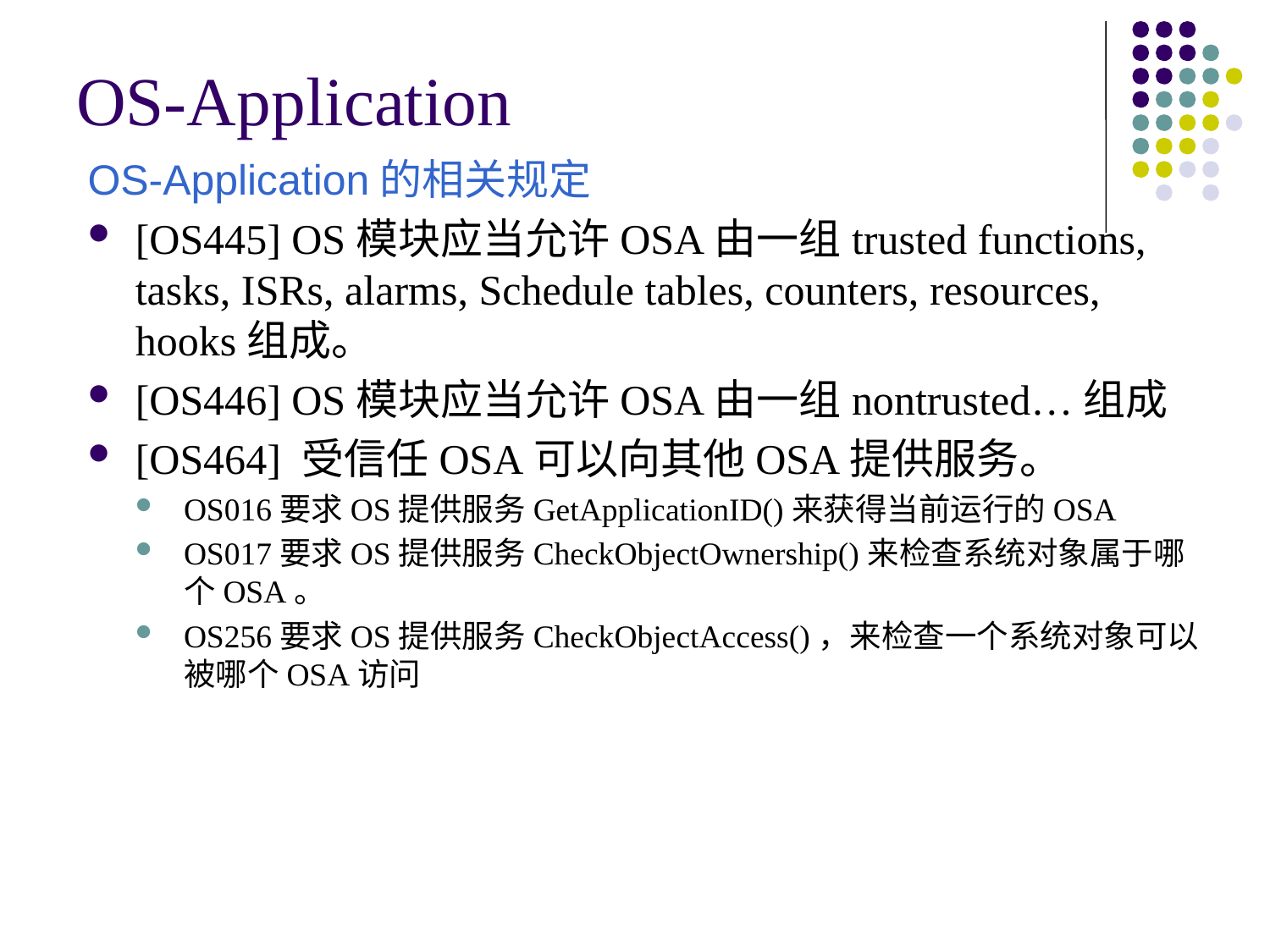

# OS-Application
OS-Application的相关规定
[OS445] OS模块应当允许OSA由一组trusted functions, tasks, ISRs, alarms, Schedule tables, counters, resources, hooks组成。
[OS446] OS模块应当允许OSA由一组nontrusted…组成
[OS464] 受信任OSA可以向其他OSA提供服务。
OS016要求OS提供服务GetApplicationID()来获得当前运行的OSA
OS017要求OS提供服务CheckObjectOwnership()来检查系统对象属于哪个OSA。
OS256要求OS提供服务CheckObjectAccess()，来检查一个系统对象可以被哪个OSA访问